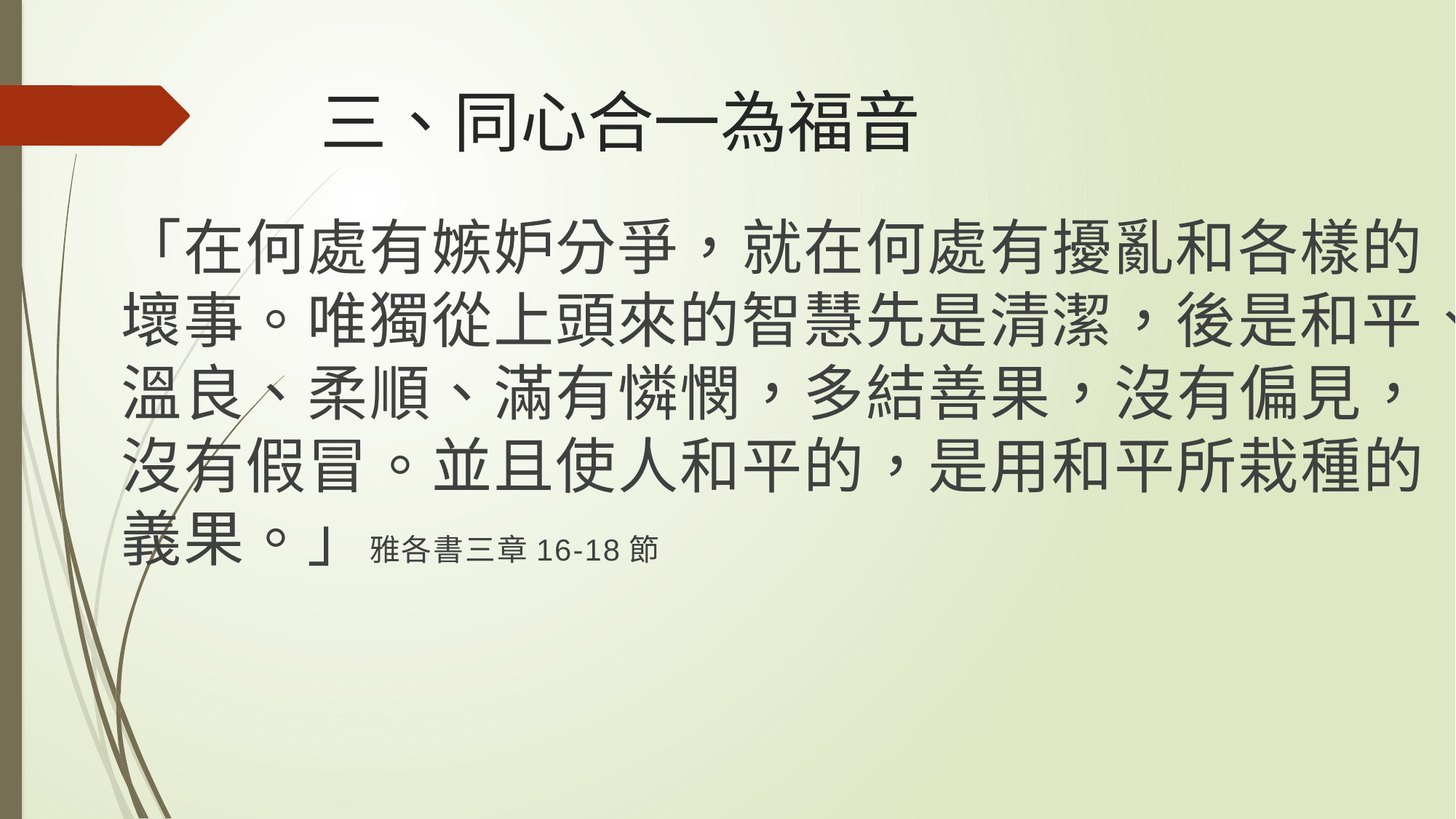

# 三、同心合一為福音
「在何處有嫉妒分爭，就在何處有擾亂和各樣的壞事。唯獨從上頭來的智慧先是清潔，後是和平、溫良、柔順、滿有憐憫，多結善果，沒有偏見，沒有假冒。並且使人和平的，是用和平所栽種的義果。」雅各書三章16-18節